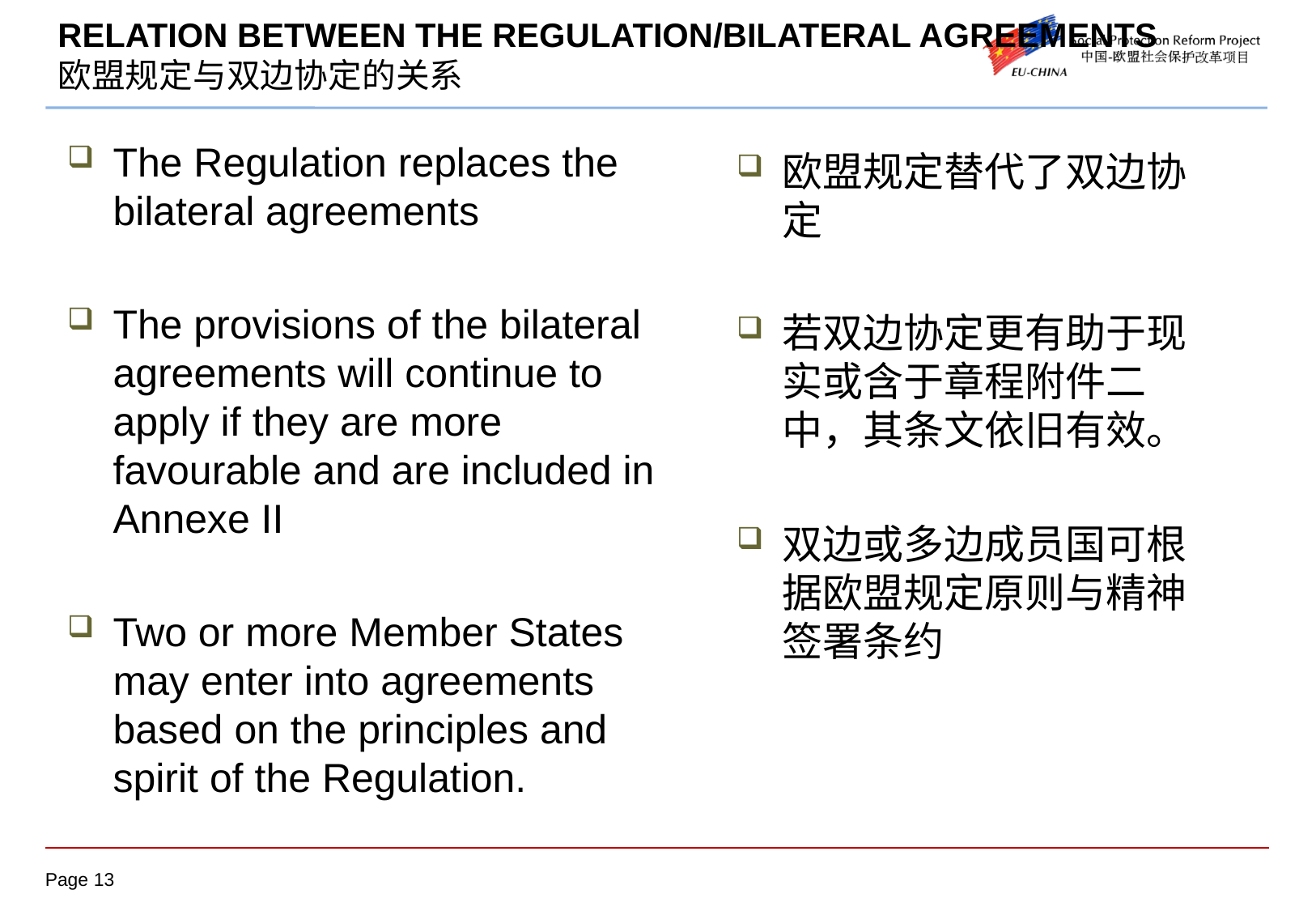

# RELATION BETWEEN THE REGULATION/BILATERAL AGREEMENTS 欧盟规定与双边协定的关系
The Regulation replaces the bilateral agreements

The provisions of the bilateral agreements will continue to apply if they are more favourable and are included in Annexe II

Two or more Member States may enter into agreements based on the principles and spirit of the Regulation.
欧盟规定替代了双边协定

若双边协定更有助于现实或含于章程附件二中，其条文依旧有效。

双边或多边成员国可根据欧盟规定原则与精神签署条约